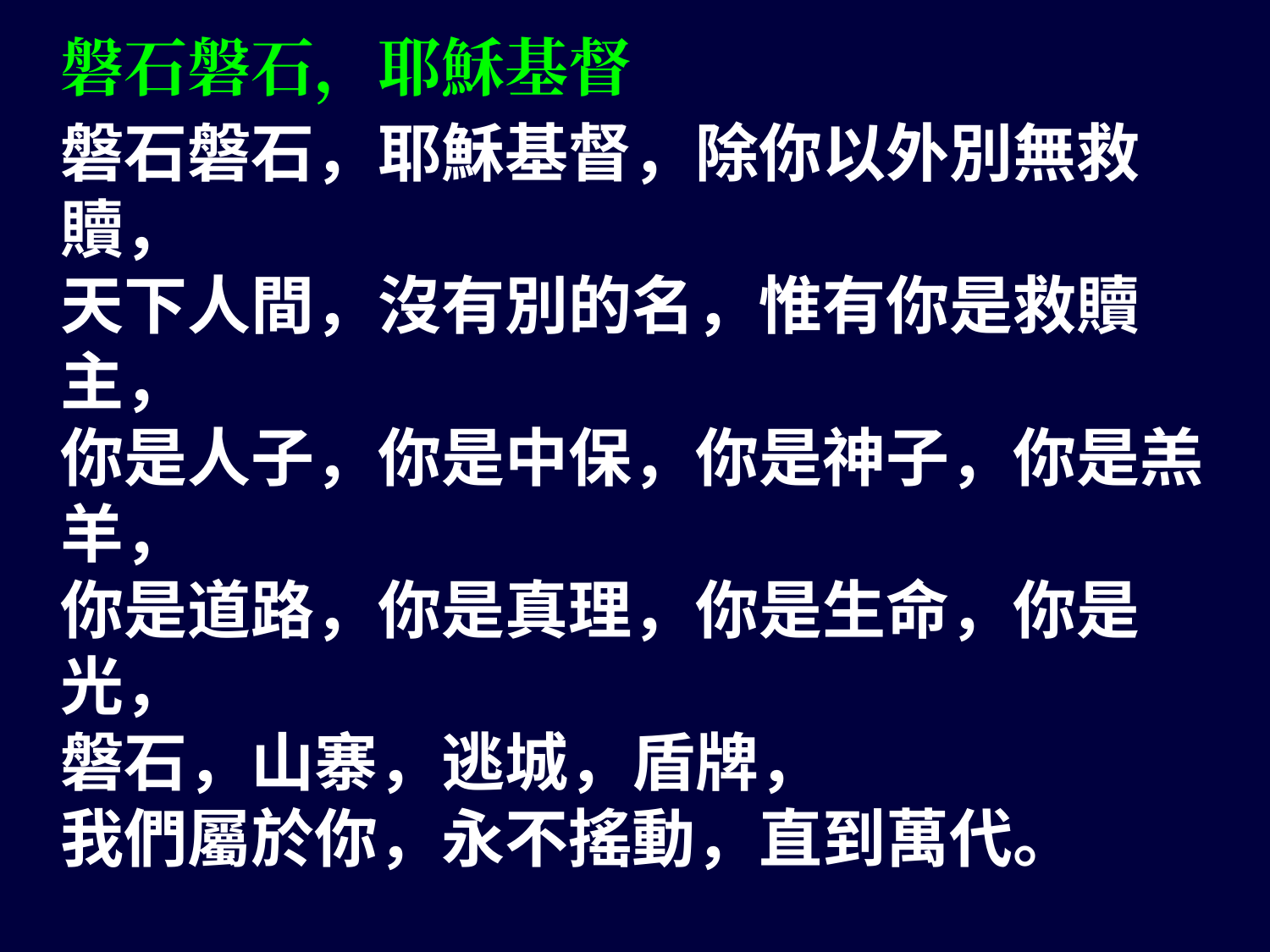

磐石磐石，耶穌基督
磐石磐石，耶穌基督，除你以外別無救贖，
天下人間，沒有別的名，惟有你是救贖主，
你是人子，你是中保，你是神子，你是羔羊，
你是道路，你是真理，你是生命，你是光，
磐石，山寨，逃城，盾牌，
我們屬於你，永不搖動，直到萬代。